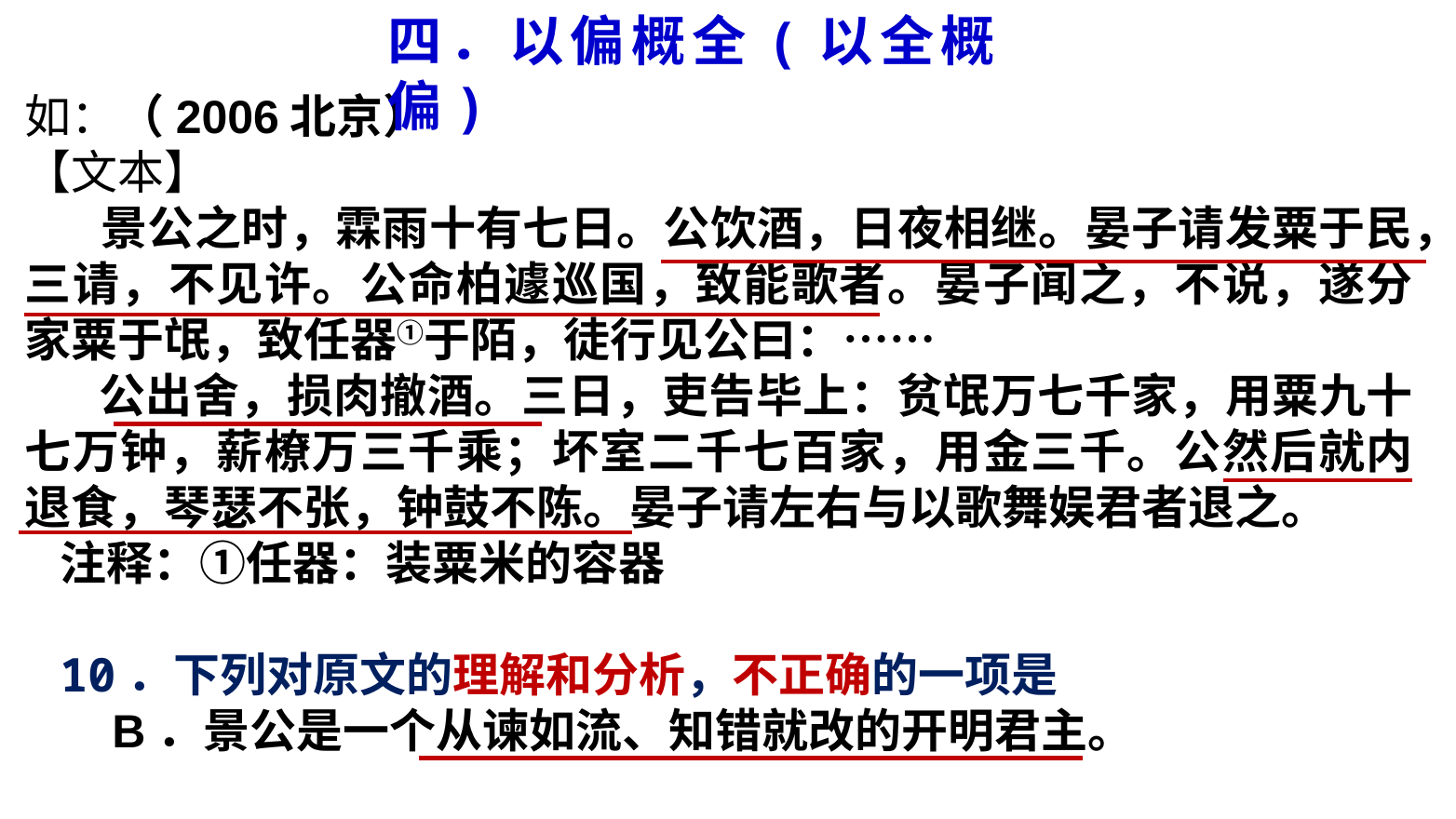

四．以偏概全(以全概偏)
如：（2006北京）
【文本】
      景公之时，霖雨十有七日。公饮酒，日夜相继。晏子请发粟于民，三请，不见许。公命柏遽巡国，致能歌者。晏子闻之，不说，遂分家粟于氓，致任器①于陌，徒行见公曰：……
  公出舍，损肉撤酒。三日，吏告毕上：贫氓万七千家，用粟九十七万钟，薪橑万三千乘；坏室二千七百家，用金三千。公然后就内退食，琴瑟不张，钟鼓不陈。晏子请左右与以歌舞娱君者退之。
注释：①任器：装粟米的容器

10．下列对原文的理解和分析，不正确的一项是
    B．景公是一个从谏如流、知错就改的开明君主。